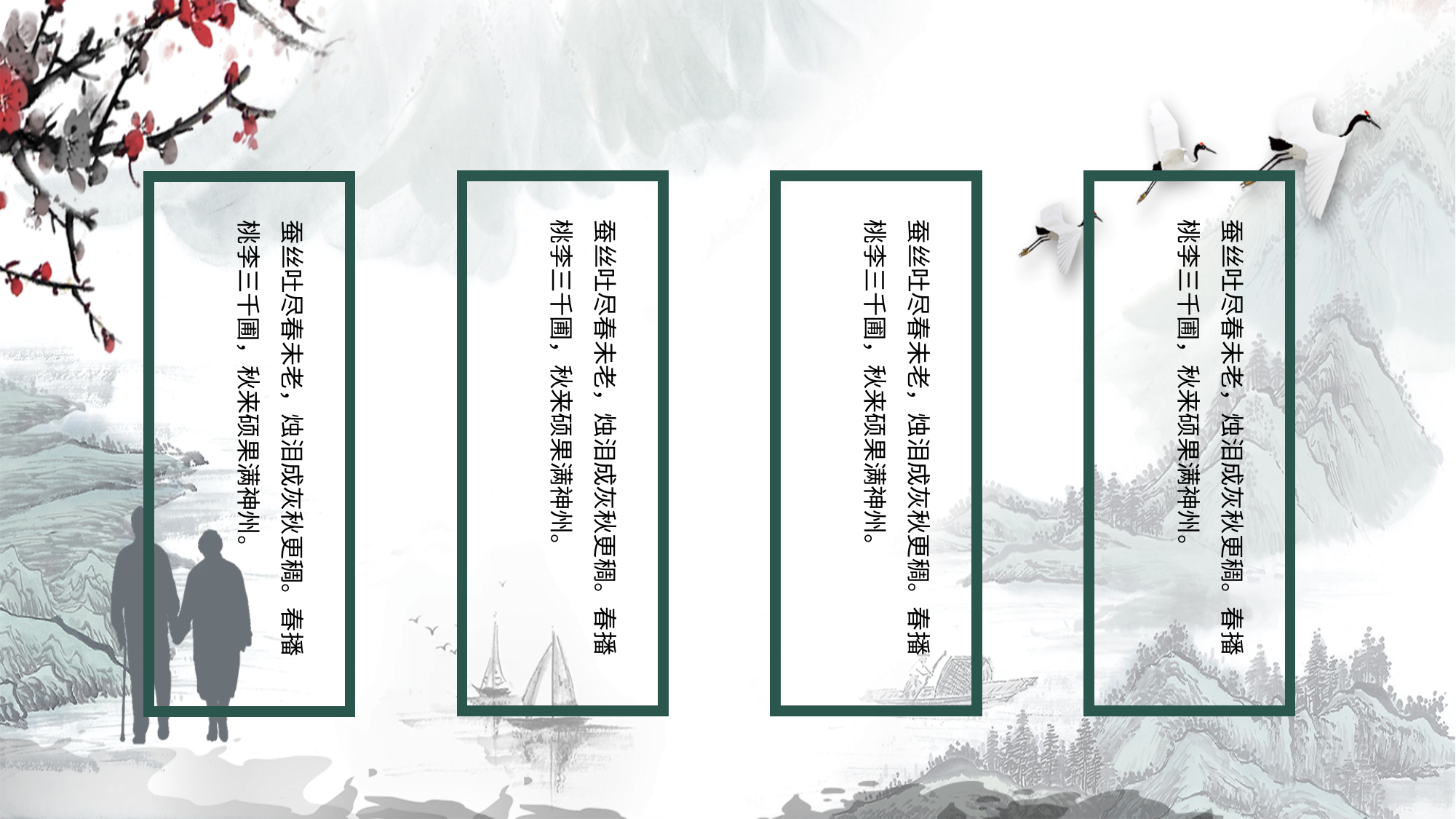

蚕丝吐尽春未老，烛泪成灰秋更稠。春播桃李三千圃，秋来硕果满神州。
蚕丝吐尽春未老，烛泪成灰秋更稠。春播桃李三千圃，秋来硕果满神州。
蚕丝吐尽春未老，烛泪成灰秋更稠。春播桃李三千圃，秋来硕果满神州。
蚕丝吐尽春未老，烛泪成灰秋更稠。春播桃李三千圃，秋来硕果满神州。